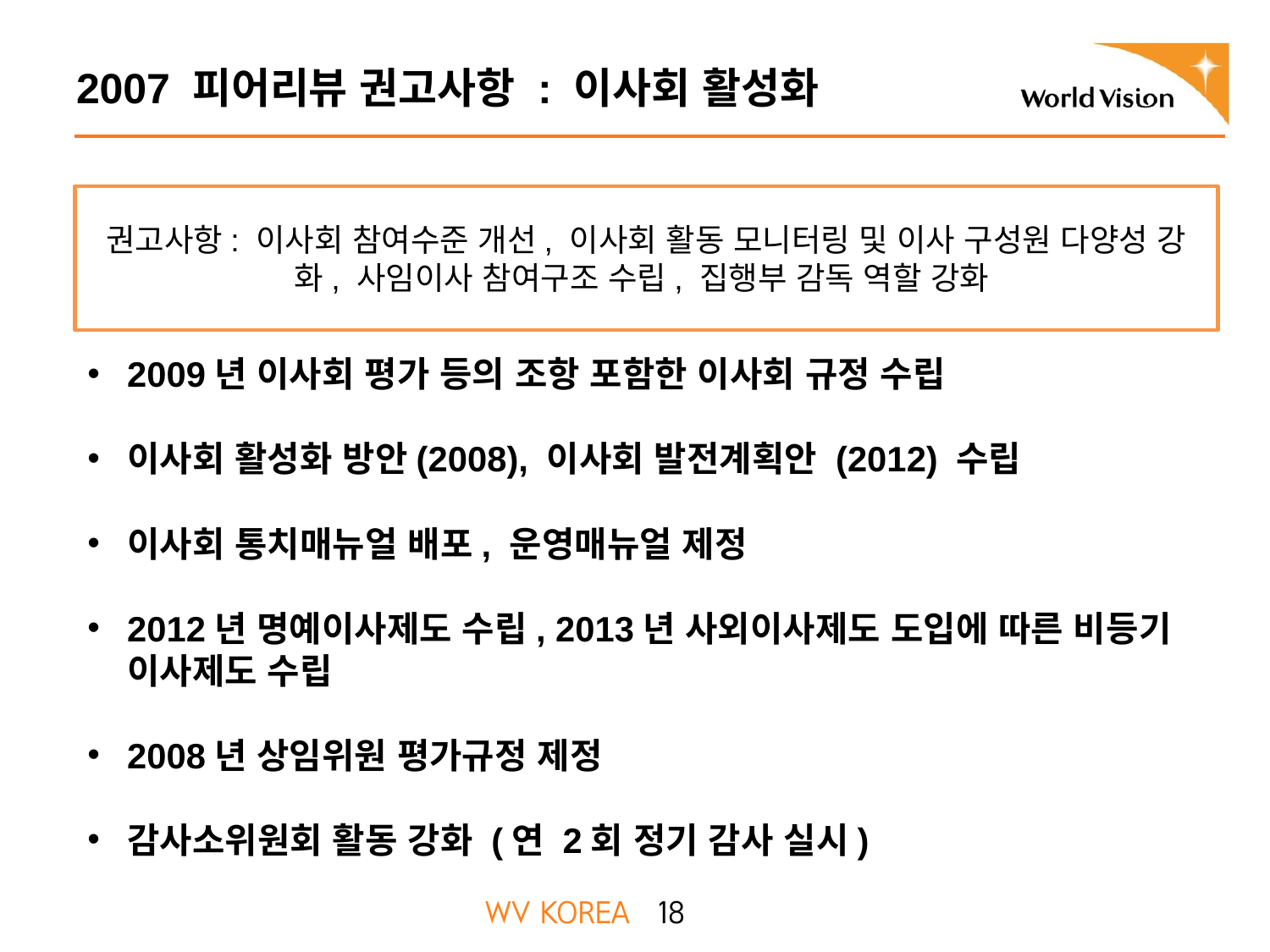

# 2007 피어리뷰 권고사항 : 이사회 활성화
권고사항: 이사회 참여수준 개선, 이사회 활동 모니터링 및 이사 구성원 다양성 강화, 사임이사 참여구조 수립, 집행부 감독 역할 강화
2009년 이사회 평가 등의 조항 포함한 이사회 규정 수립

이사회 활성화 방안(2008), 이사회 발전계획안 (2012) 수립

이사회 통치매뉴얼 배포, 운영매뉴얼 제정

2012년 명예이사제도 수립, 2013년 사외이사제도 도입에 따른 비등기 이사제도 수립

2008년 상임위원 평가규정 제정

감사소위원회 활동 강화 (연 2회 정기 감사 실시)